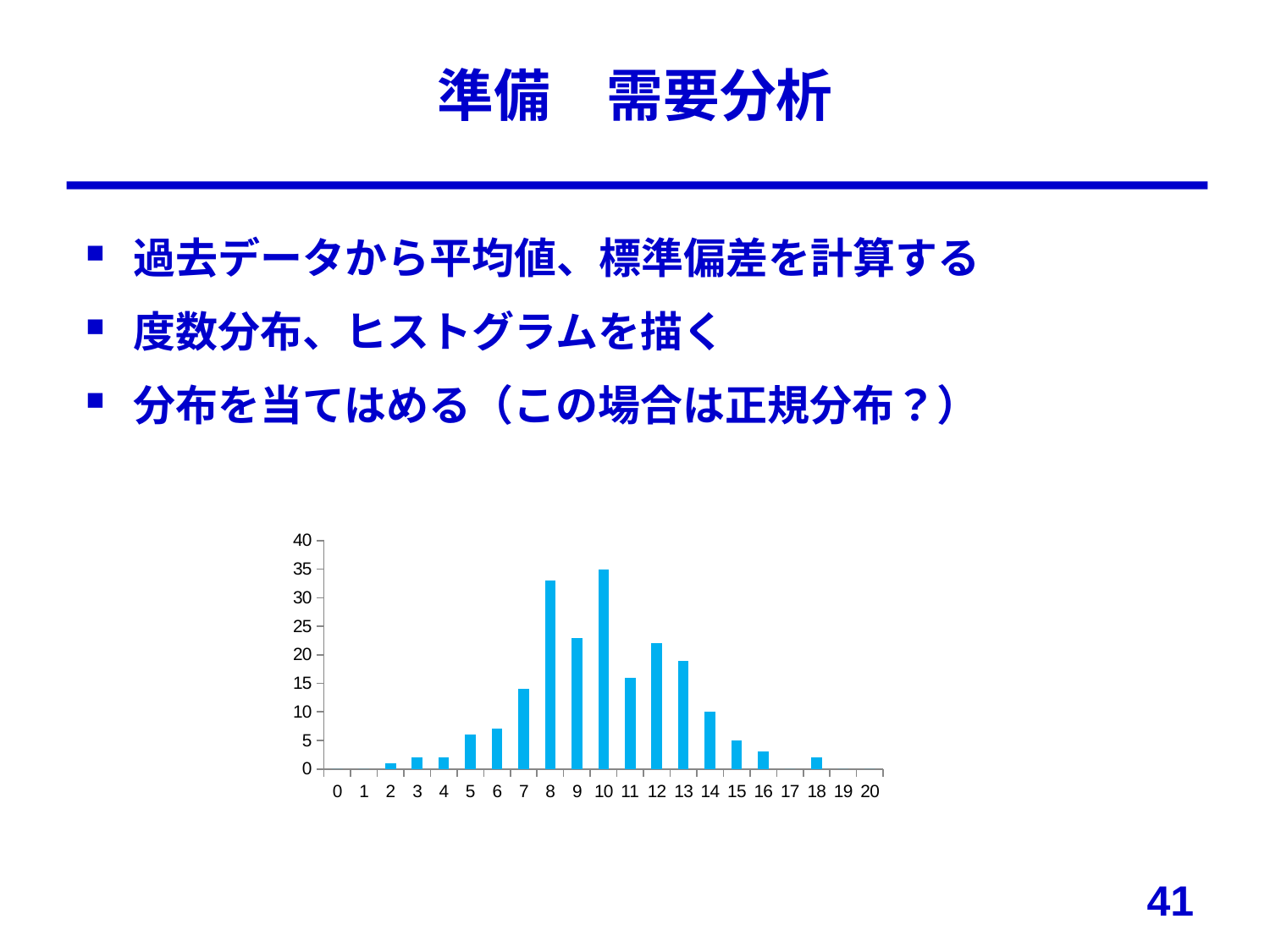

# 準備　需要分析
過去データから平均値、標準偏差を計算する
度数分布、ヒストグラムを描く
分布を当てはめる（この場合は正規分布？）

### Chart

| Category |  |
|---|---|
| 0 | 0.0 |
| 1 | 0.0 |
| 2 | 1.0 |
| 3 | 2.0 |
| 4 | 2.0 |
| 5 | 6.0 |
| 6 | 7.0 |
| 7 | 14.0 |
| 8 | 33.0 |
| 9 | 23.0 |
| 10 | 35.0 |
| 11 | 16.0 |
| 12 | 22.0 |
| 13 | 19.0 |
| 14 | 10.0 |
| 15 | 5.0 |
| 16 | 3.0 |
| 17 | 0.0 |
| 18 | 2.0 |
| 19 | 0.0 |
| 20 | 0.0 |
41